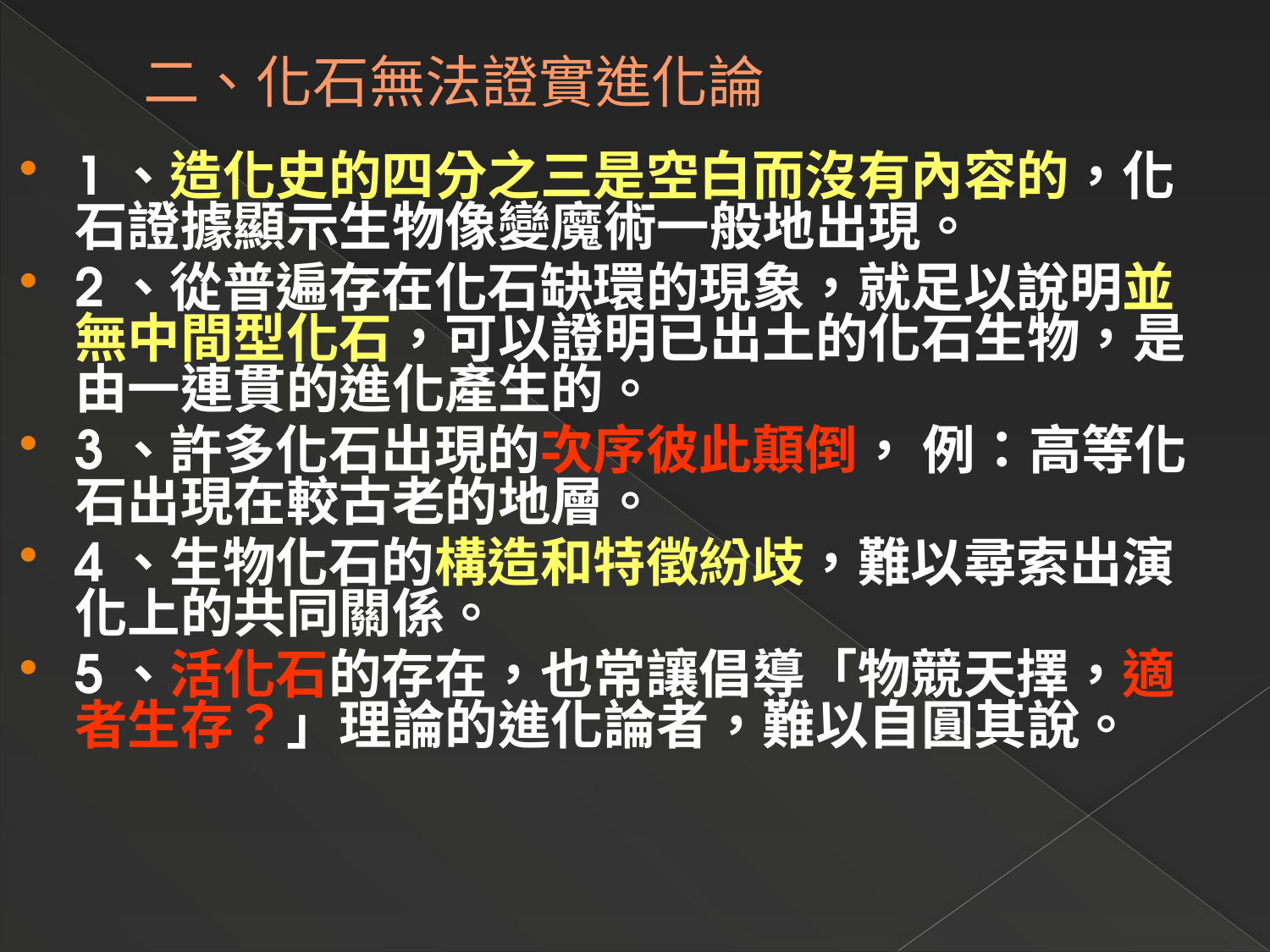

# 二、化石無法證實進化論
1、造化史的四分之三是空白而沒有內容的，化石證據顯示生物像變魔術一般地出現。
2、從普遍存在化石缺環的現象，就足以說明並無中間型化石，可以證明已出土的化石生物，是由一連貫的進化產生的。
3、許多化石出現的次序彼此顛倒， 例：高等化石出現在較古老的地層。
4、生物化石的構造和特徵紛歧，難以尋索出演化上的共同關係。
5、活化石的存在，也常讓倡導「物競天擇，適者生存？」理論的進化論者，難以自圓其說。